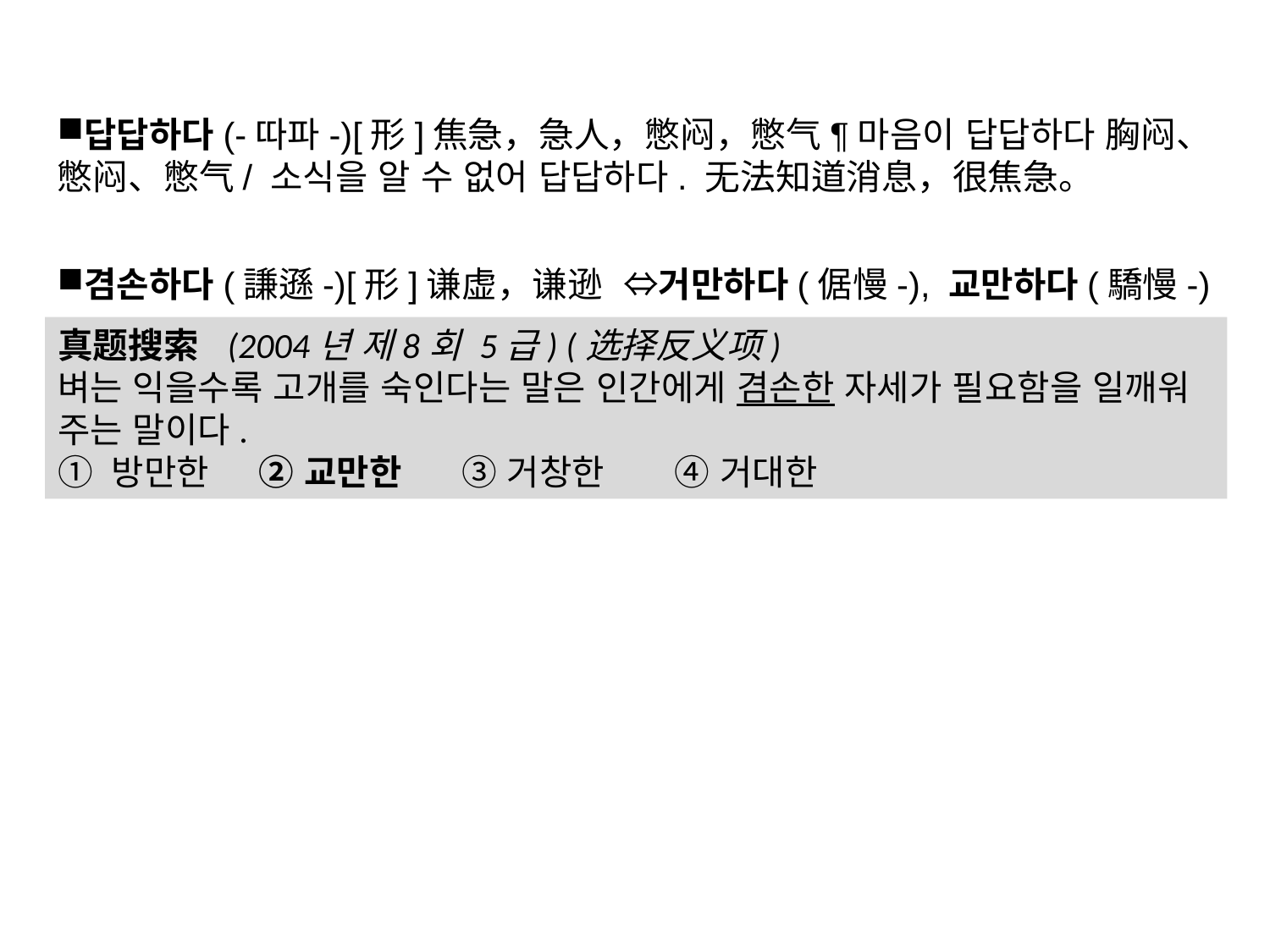

답답하다(-따파-)[形]焦急，急人，憋闷，憋气¶마음이 답답하다 胸闷、憋闷、憋气/ 소식을 알 수 없어 답답하다. 无法知道消息，很焦急。
겸손하다(謙遜-)[形]谦虚，谦逊  ⇔거만하다(倨慢-), 교만하다(驕慢-)
真题搜索  (2004년 제8회 5급) (选择反义项)
벼는 익을수록 고개를 숙인다는 말은 인간에게 겸손한 자세가 필요함을 일깨워 주는 말이다.
① 방만한     ② 교만한      ③ 거창한       ④ 거대한